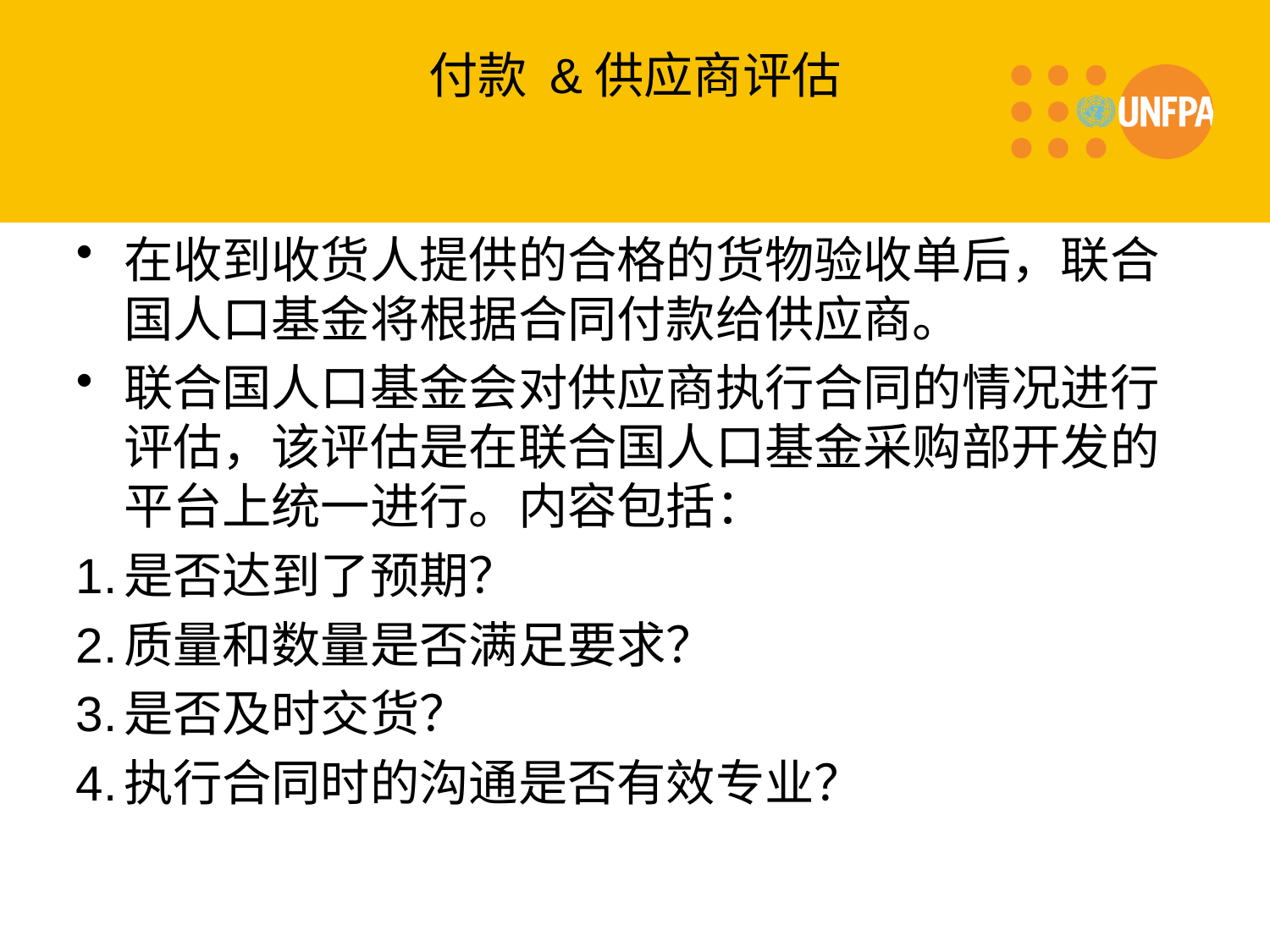

# 付款 &供应商评估
在收到收货人提供的合格的货物验收单后，联合国人口基金将根据合同付款给供应商。
联合国人口基金会对供应商执行合同的情况进行评估，该评估是在联合国人口基金采购部开发的平台上统一进行。内容包括：
是否达到了预期？
质量和数量是否满足要求？
是否及时交货？
执行合同时的沟通是否有效专业？